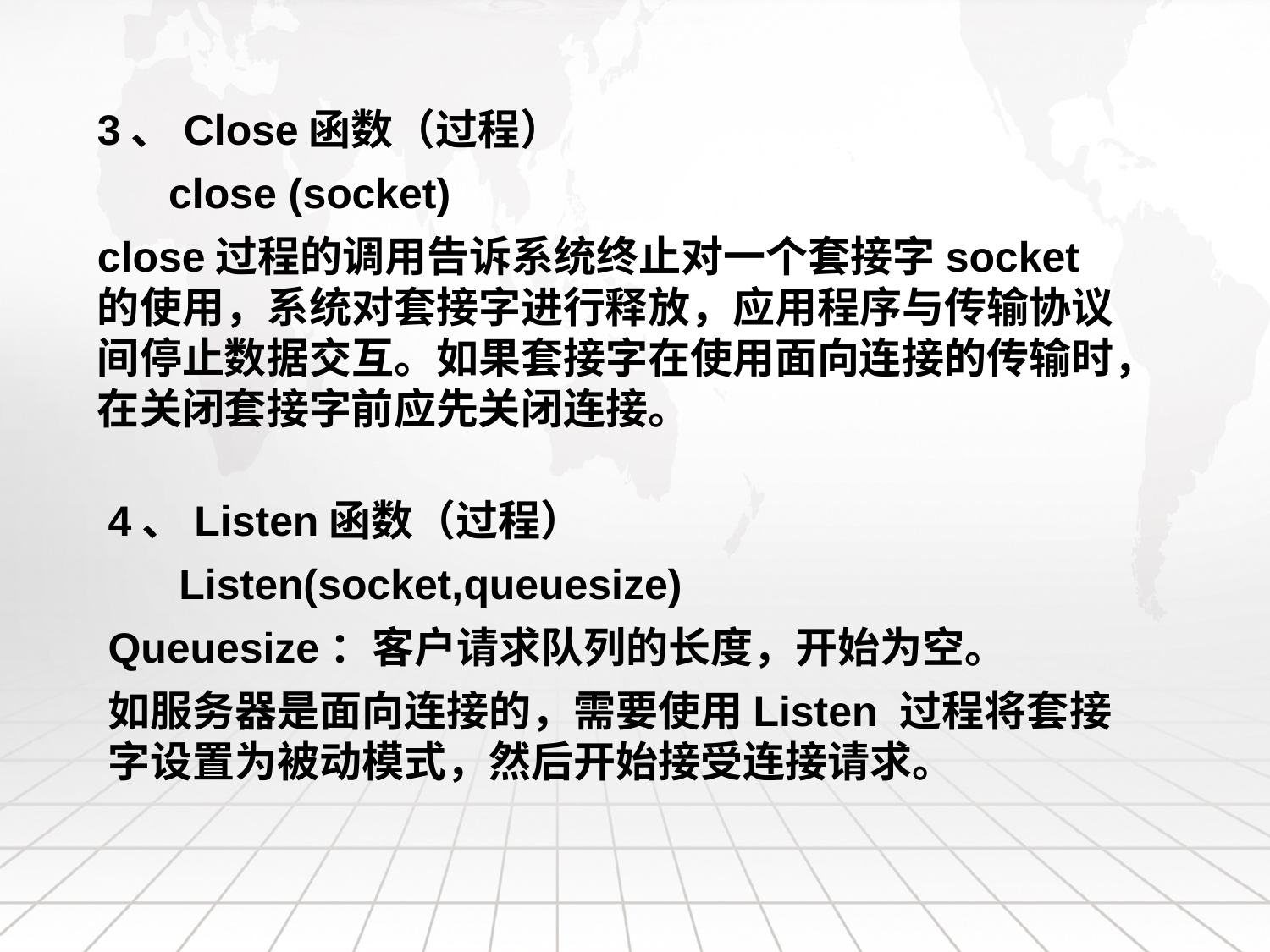

3、Close函数（过程）
      close (socket)
close过程的调用告诉系统终止对一个套接字socket的使用，系统对套接字进行释放，应用程序与传输协议间停止数据交互。如果套接字在使用面向连接的传输时，在关闭套接字前应先关闭连接。
4、Listen函数（过程）
      Listen(socket,queuesize)
Queuesize：客户请求队列的长度，开始为空。
如服务器是面向连接的，需要使用Listen 过程将套接字设置为被动模式，然后开始接受连接请求。